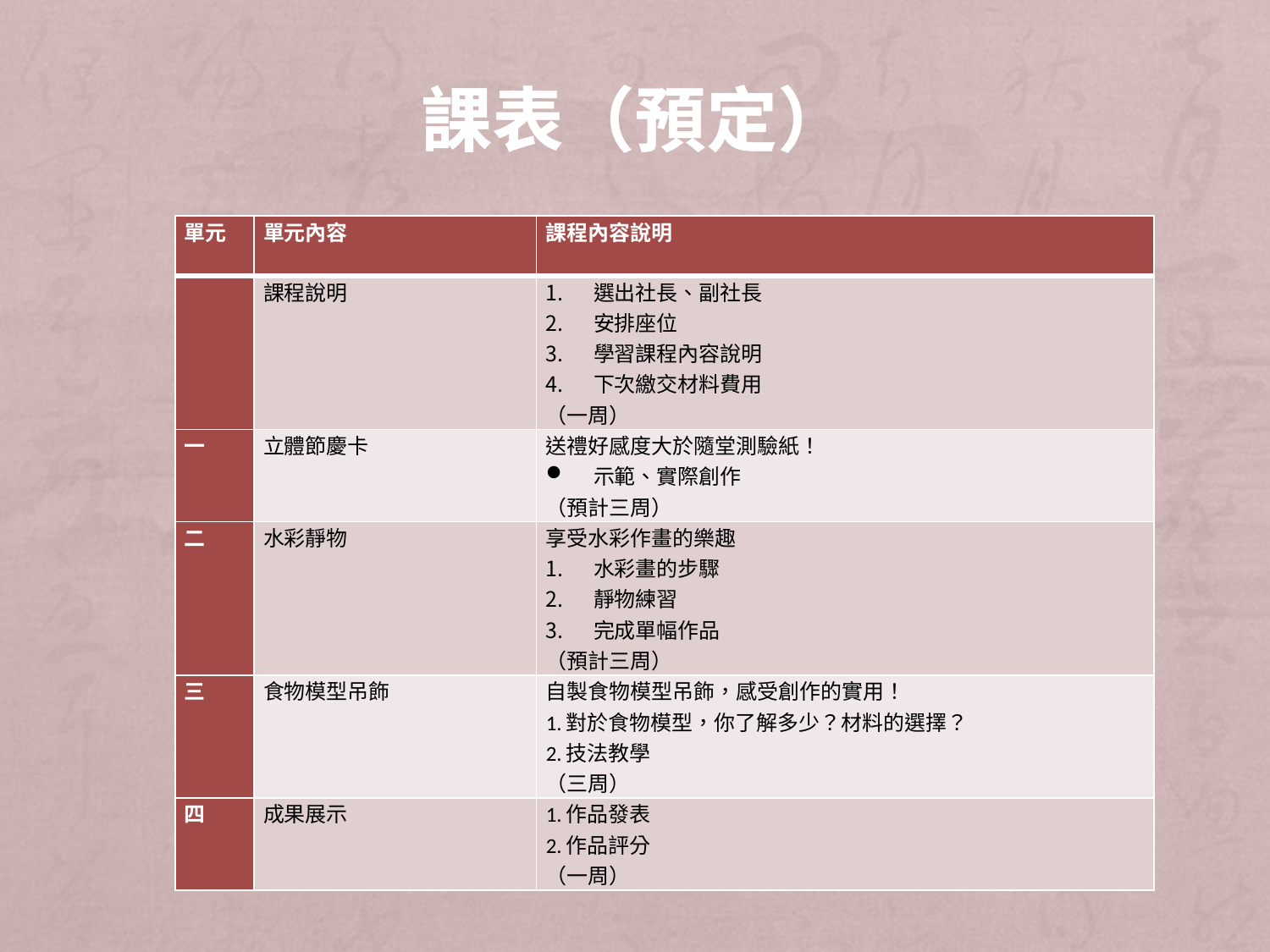

# 課表（預定）
| 單元 | 單元內容 | 課程內容說明 |
| --- | --- | --- |
|  | 課程說明 | 選出社長、副社長 安排座位 學習課程內容說明 下次繳交材料費用 （一周） |
| 一 | 立體節慶卡 | 送禮好感度大於隨堂測驗紙！ 示範、實際創作 （預計三周） |
| 二 | 水彩靜物 | 享受水彩作畫的樂趣　 水彩畫的步驟 靜物練習 完成單幅作品 （預計三周） |
| 三 | 食物模型吊飾 | 自製食物模型吊飾，感受創作的實用！ 1.對於食物模型，你了解多少？材料的選擇？ 2.技法教學 （三周） |
| 四 | 成果展示 | 1.作品發表 2.作品評分 （一周） |